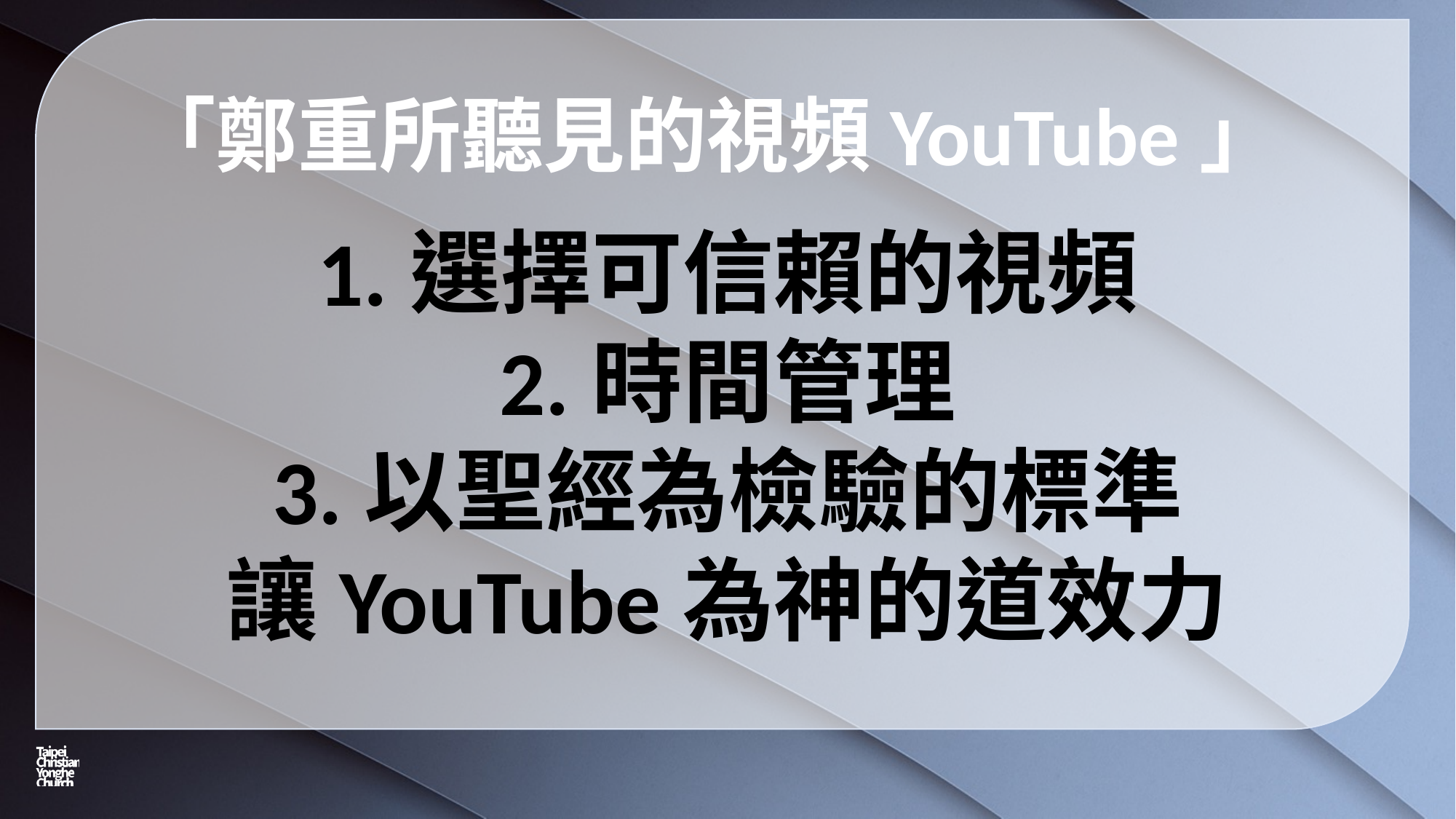

「鄭重所聽見的視頻YouTube」
1.選擇可信賴的視頻
2.時間管理
3.以聖經為檢驗的標準
讓YouTube為神的道效力